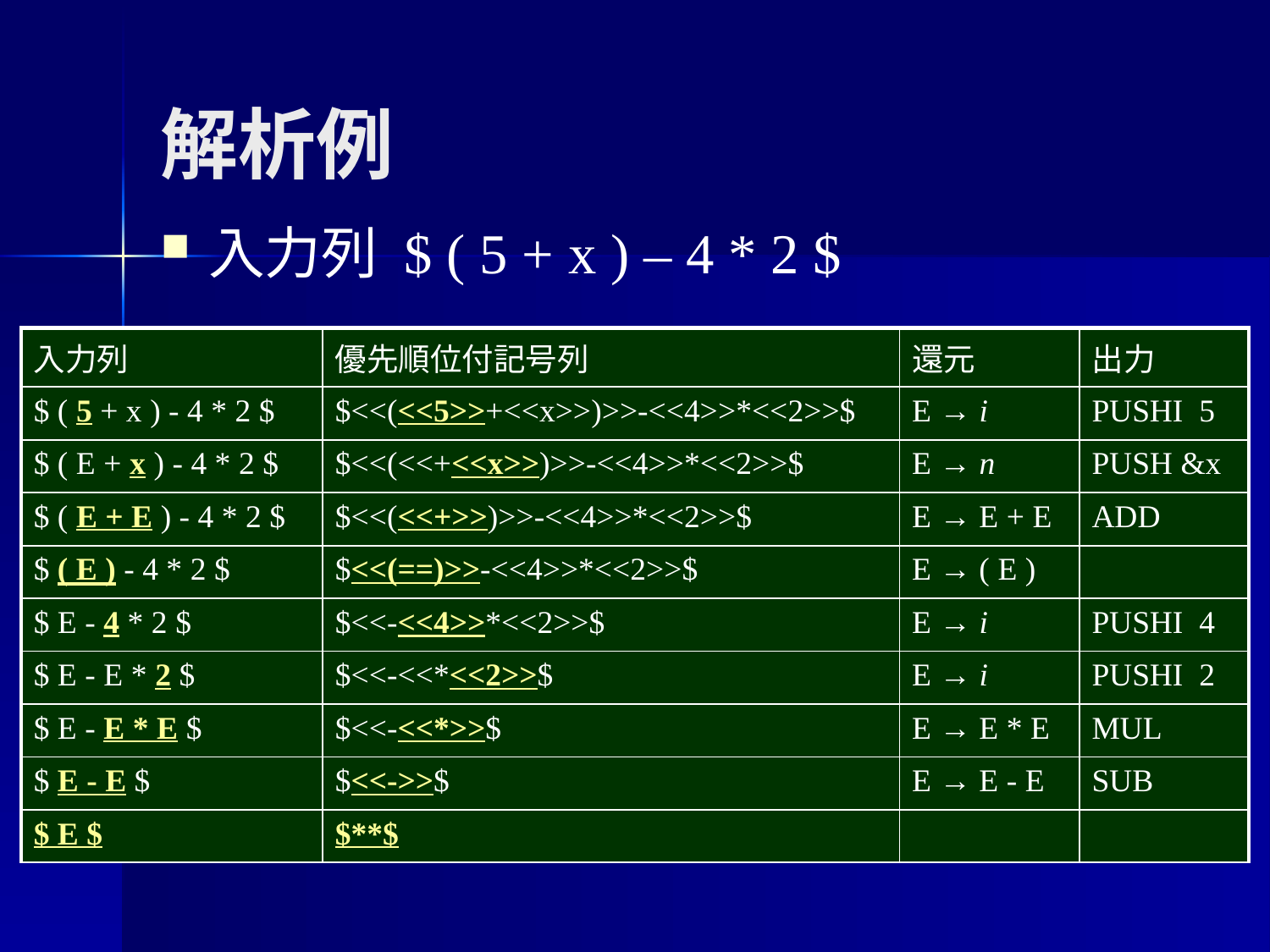

# 解析例
入力列 $ ( 5 + x ) – 4 * 2 $
| 入力列 | 優先順位付記号列 | 還元 | 出力 |
| --- | --- | --- | --- |
| $ ( 5 + x ) - 4 \* 2 $ | $<<(<<5>>+<<x>>)>>-<<4>>\*<<2>>$ | E → i | PUSHI 5 |
| $ ( E + x ) - 4 \* 2 $ | $<<(<<+<<x>>)>>-<<4>>\*<<2>>$ | E → n | PUSH &x |
| $ ( E + E ) - 4 \* 2 $ | $<<(<<+>>)>>-<<4>>\*<<2>>$ | E → E + E | ADD |
| $ ( E ) - 4 \* 2 $ | $<<(==)>>-<<4>>\*<<2>>$ | E → ( E ) |  |
| $ E - 4 \* 2 $ | $<<-<<4>>\*<<2>>$ | E → i | PUSHI 4 |
| $ E - E \* 2 $ | $<<-<<\*<<2>>$ | E → i | PUSHI 2 |
| $ E - E \* E $ | $<<-<<\*>>$ | E → E \* E | MUL |
| $ E - E $ | $<<->>$ | E → E - E | SUB |
| $ E $ | $\*\*$ |  |  |